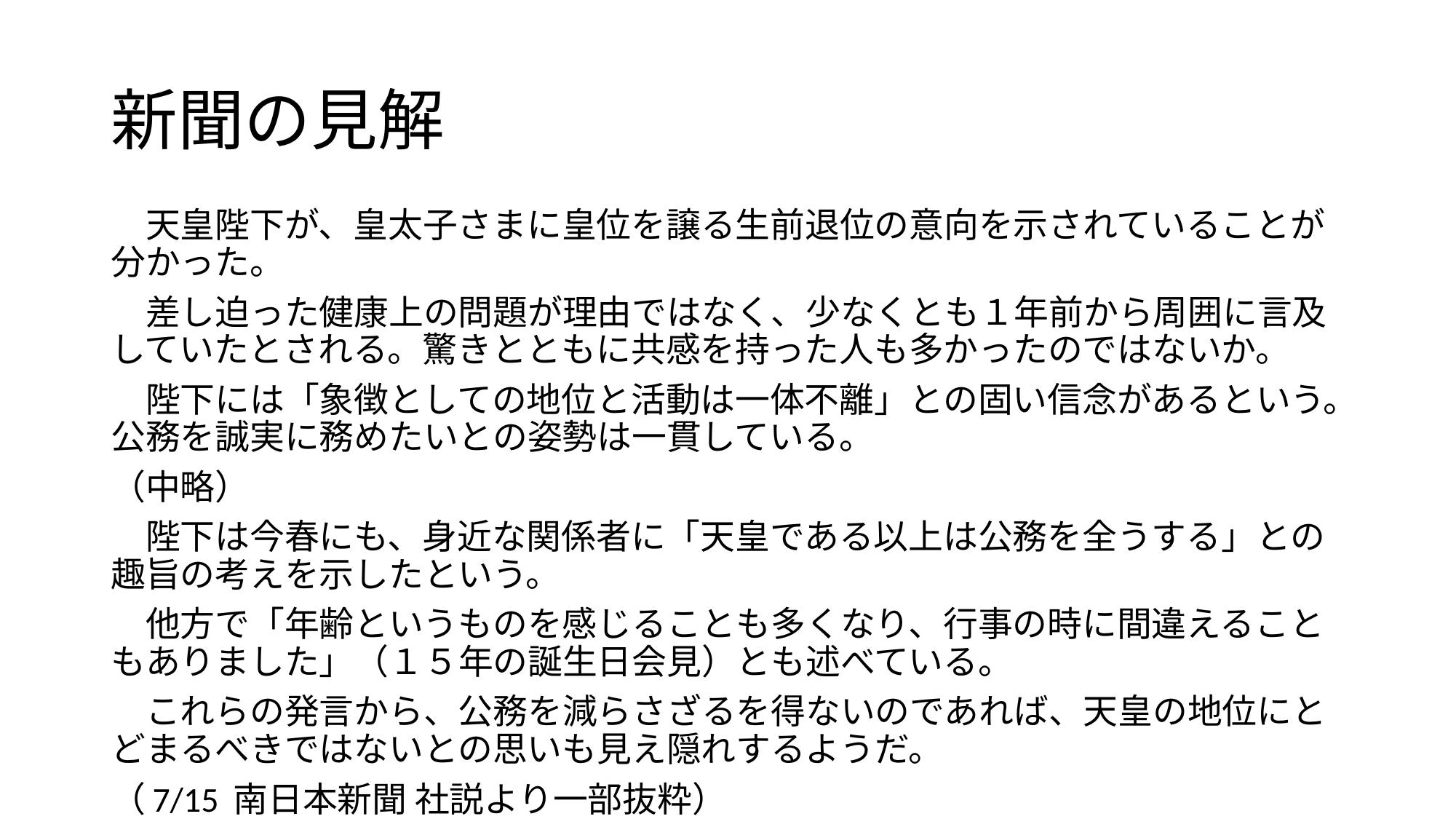

# 新聞の見解
　天皇陛下が、皇太子さまに皇位を譲る生前退位の意向を示されていることが分かった。
　差し迫った健康上の問題が理由ではなく、少なくとも１年前から周囲に言及していたとされる。驚きとともに共感を持った人も多かったのではないか。
　陛下には「象徴としての地位と活動は一体不離」との固い信念があるという。公務を誠実に務めたいとの姿勢は一貫している。
（中略）
　陛下は今春にも、身近な関係者に「天皇である以上は公務を全うする」との趣旨の考えを示したという。
　他方で「年齢というものを感じることも多くなり、行事の時に間違えることもありました」（１５年の誕生日会見）とも述べている。
　これらの発言から、公務を減らさざるを得ないのであれば、天皇の地位にとどまるべきではないとの思いも見え隠れするようだ。
（7/15 南日本新聞 社説より一部抜粋）